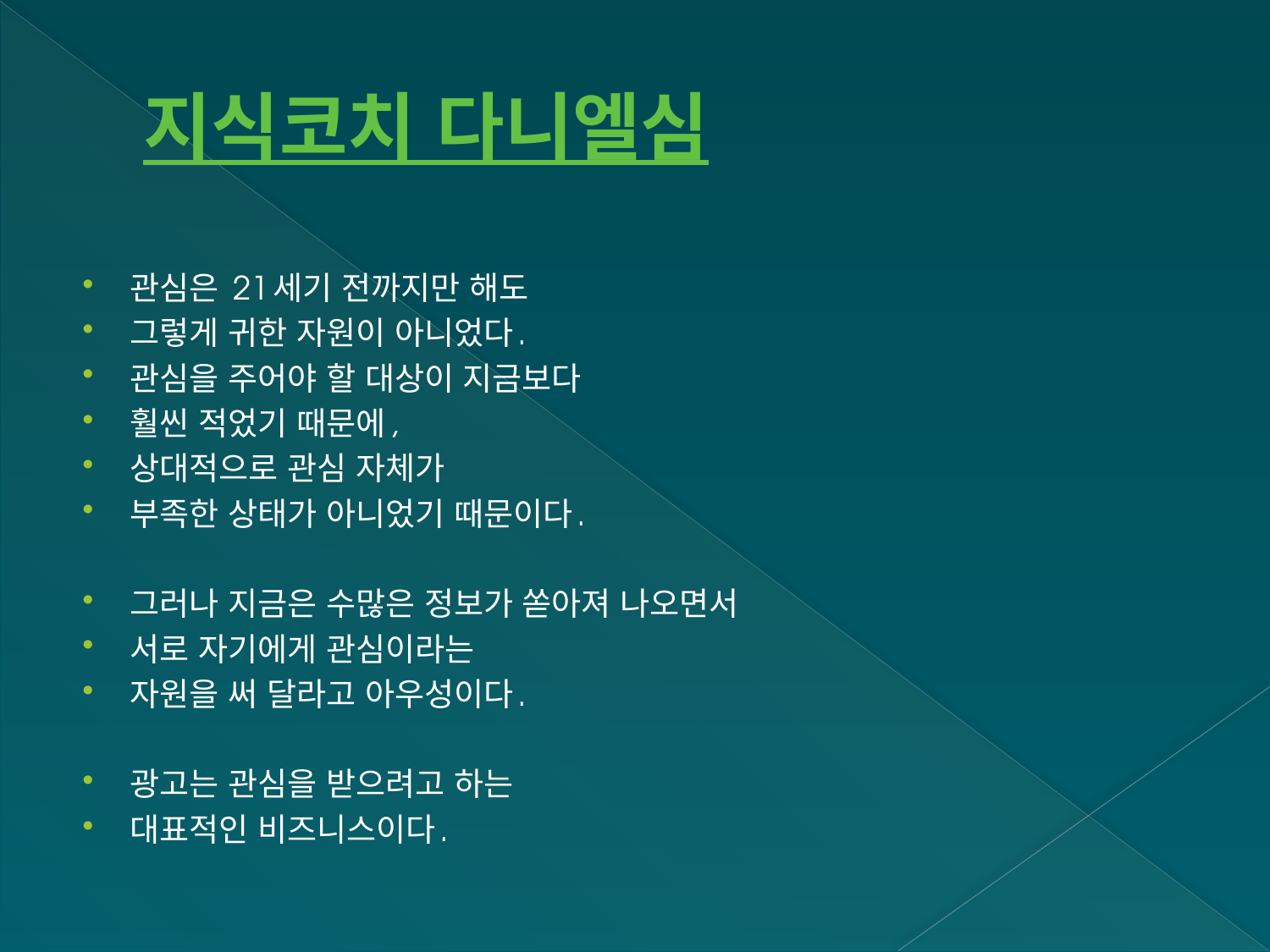

# 지식코치 다니엘심
관심은 21세기 전까지만 해도
그렇게 귀한 자원이 아니었다.
관심을 주어야 할 대상이 지금보다
훨씬 적었기 때문에,
상대적으로 관심 자체가
부족한 상태가 아니었기 때문이다.

그러나 지금은 수많은 정보가 쏟아져 나오면서
서로 자기에게 관심이라는
자원을 써 달라고 아우성이다.

광고는 관심을 받으려고 하는
대표적인 비즈니스이다.